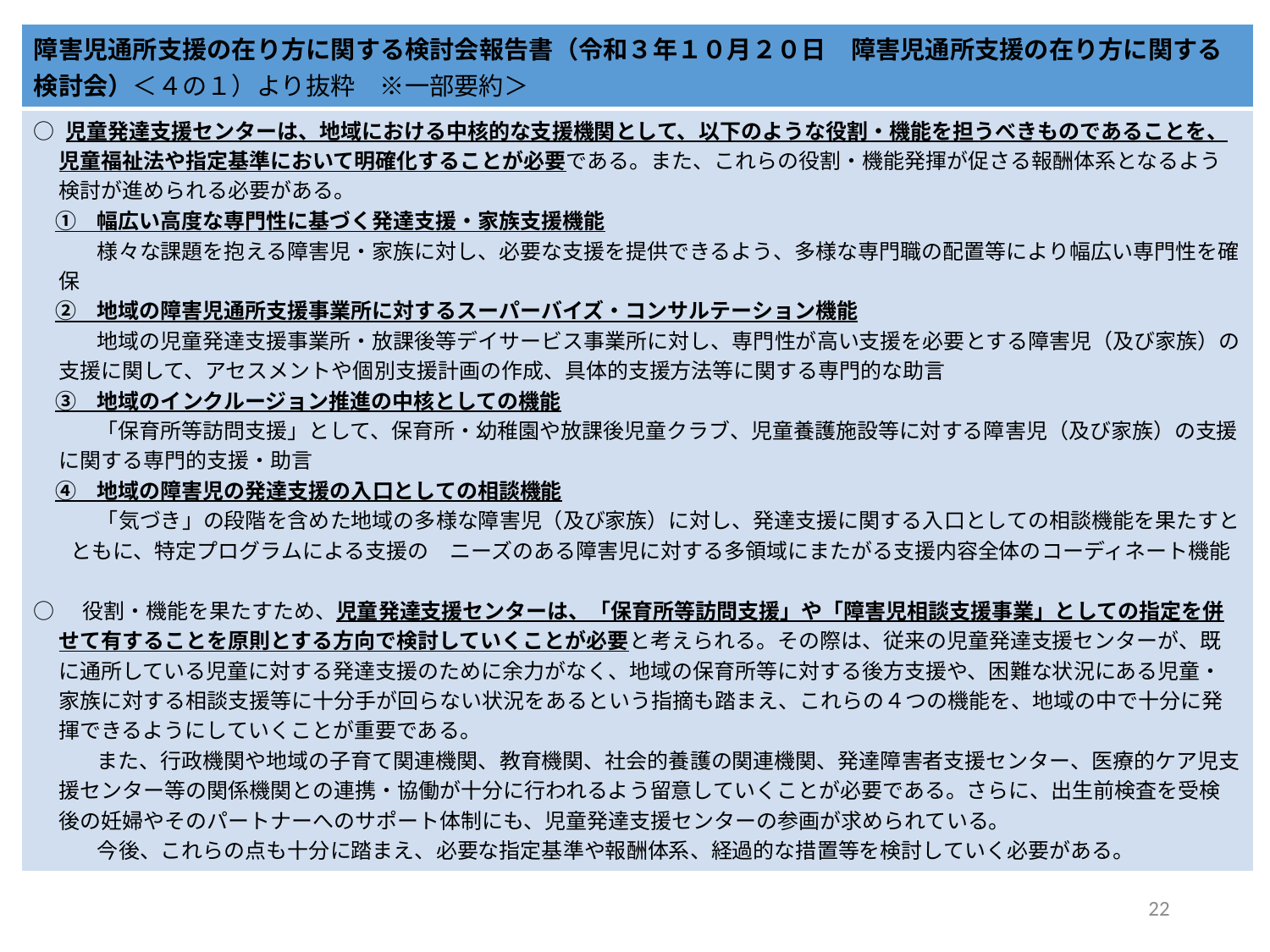

| 障害児通所支援の在り方に関する検討会報告書（令和３年１０月２０日　障害児通所支援の在り方に関する検討会）＜４の１）より抜粋　※一部要約＞ |
| --- |
| ○ 児童発達支援センターは、地域における中核的な支援機関として、以下のような役割・機能を担うべきものであることを、児童福祉法や指定基準において明確化することが必要である。また、これらの役割・機能発揮が促さる報酬体系となるよう検討が進められる必要がある。 　①　幅広い高度な専門性に基づく発達支援・家族支援機能 　　　様々な課題を抱える障害児・家族に対し、必要な支援を提供できるよう、多様な専門職の配置等により幅広い専門性を確保 　②　地域の障害児通所支援事業所に対するスーパーバイズ・コンサルテーション機能 　　　地域の児童発達支援事業所・放課後等デイサービス事業所に対し、専門性が高い支援を必要とする障害児（及び家族）の支援に関して、アセスメントや個別支援計画の作成、具体的支援方法等に関する専門的な助言 　③　地域のインクルージョン推進の中核としての機能 　　　「保育所等訪問支援」として、保育所・幼稚園や放課後児童クラブ、児童養護施設等に対する障害児（及び家族）の支援に関する専門的支援・助言 　④　地域の障害児の発達支援の入口としての相談機能 　　　「気づき」の段階を含めた地域の多様な障害児（及び家族）に対し、発達支援に関する入口としての相談機能を果たすとともに、特定プログラムによる支援の　ニーズのある障害児に対する多領域にまたがる支援内容全体のコーディネート機能 ○　役割・機能を果たすため、児童発達支援センターは、「保育所等訪問支援」や「障害児相談支援事業」としての指定を併せて有することを原則とする方向で検討していくことが必要と考えられる。その際は、従来の児童発達支援センターが、既に通所している児童に対する発達支援のために余力がなく、地域の保育所等に対する後方支援や、困難な状況にある児童・家族に対する相談支援等に十分手が回らない状況をあるという指摘も踏まえ、これらの４つの機能を、地域の中で十分に発揮できるようにしていくことが重要である。 　　　また、行政機関や地域の子育て関連機関、教育機関、社会的養護の関連機関、発達障害者支援センター、医療的ケア児支援センター等の関係機関との連携・協働が十分に行われるよう留意していくことが必要である。さらに、出生前検査を受検後の妊婦やそのパートナーへのサポート体制にも、児童発達支援センターの参画が求められている。 　　　今後、これらの点も十分に踏まえ、必要な指定基準や報酬体系、経過的な措置等を検討していく必要がある。 |
22